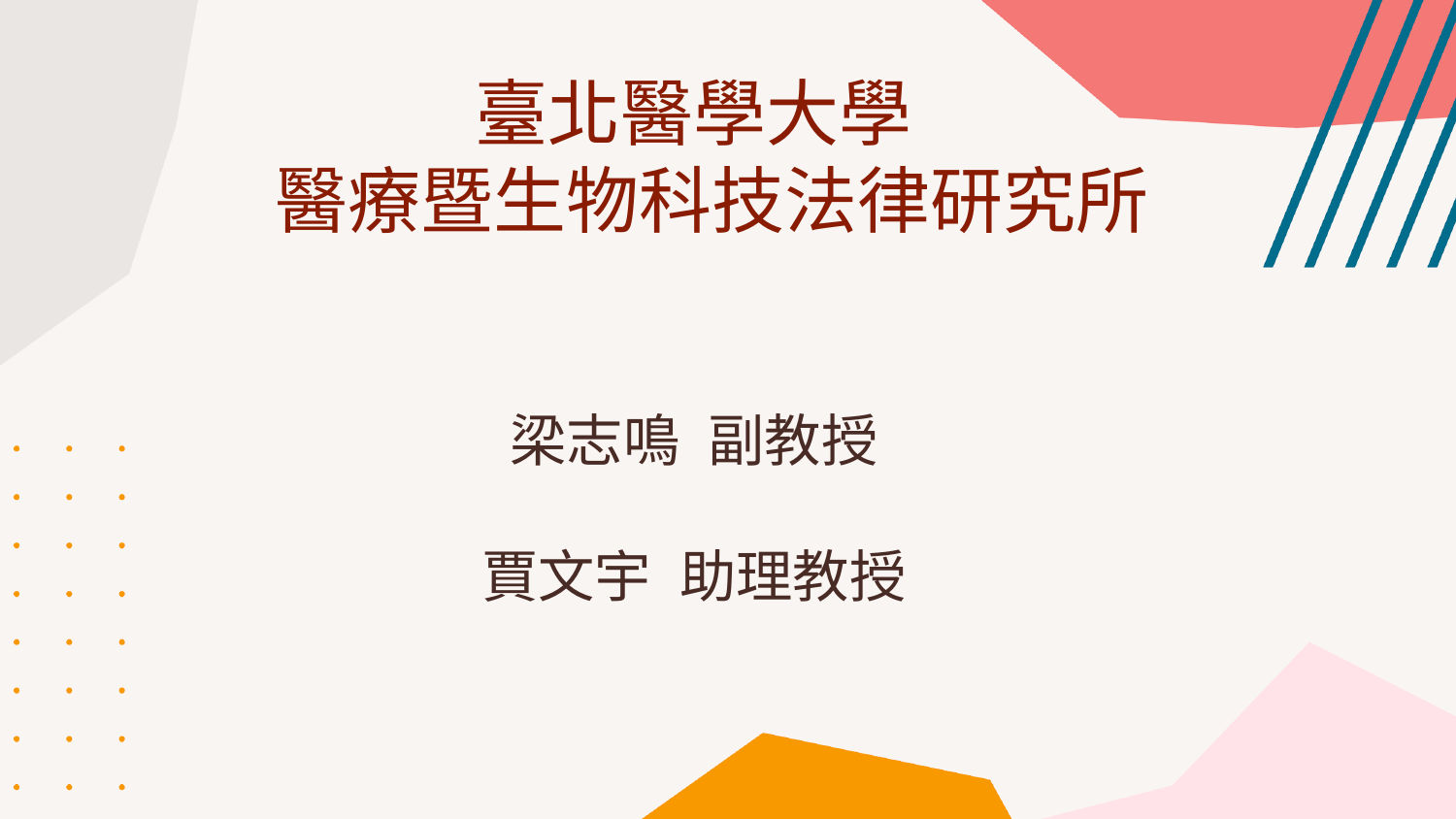

# 臺北醫學大學 醫療暨生物科技法律研究所
梁志鳴 副教授
賈文宇 助理教授